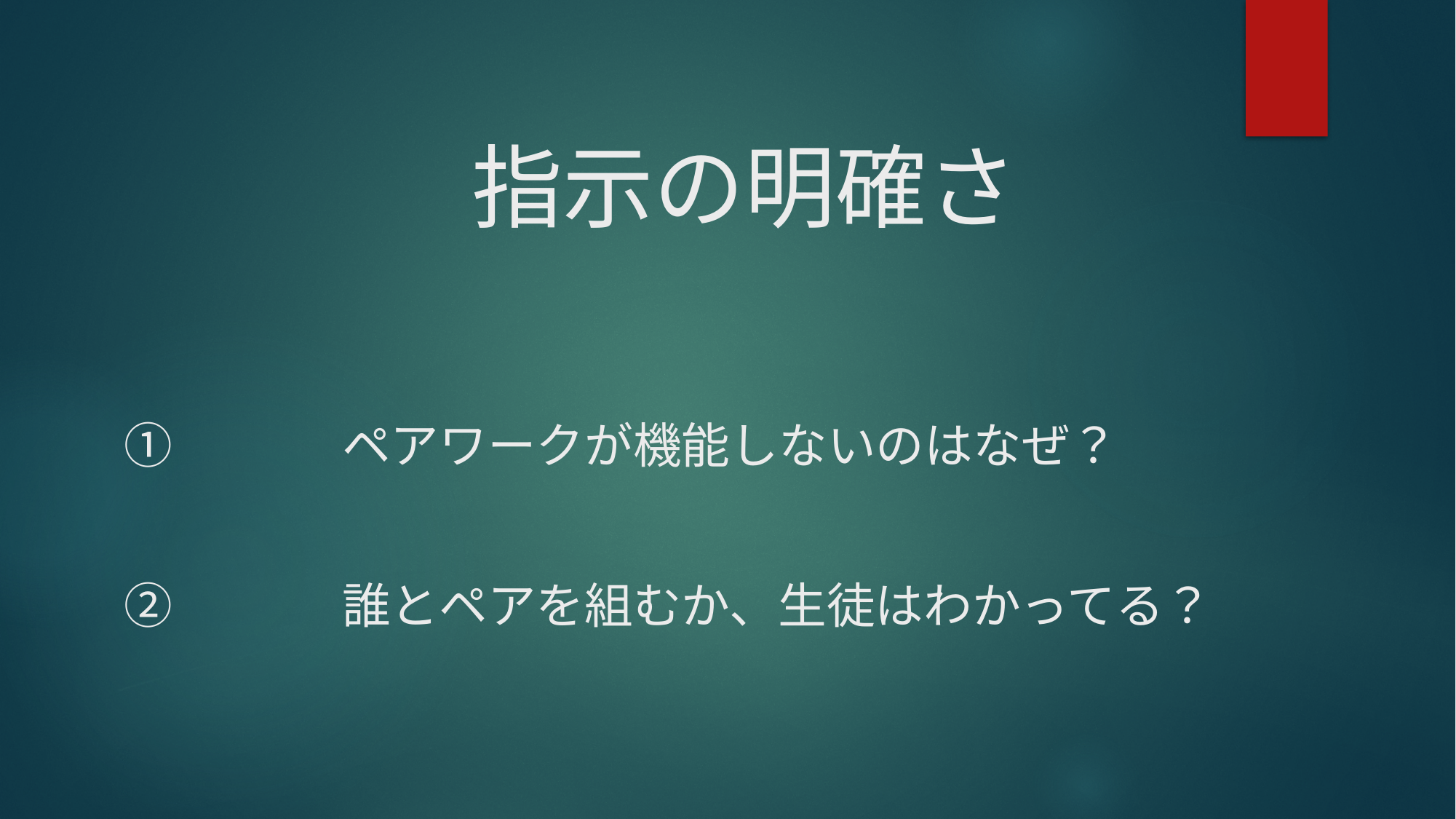

# 指示の明確さ
①		ペアワークが機能しないのはなぜ？
②		誰とペアを組むか、生徒はわかってる？